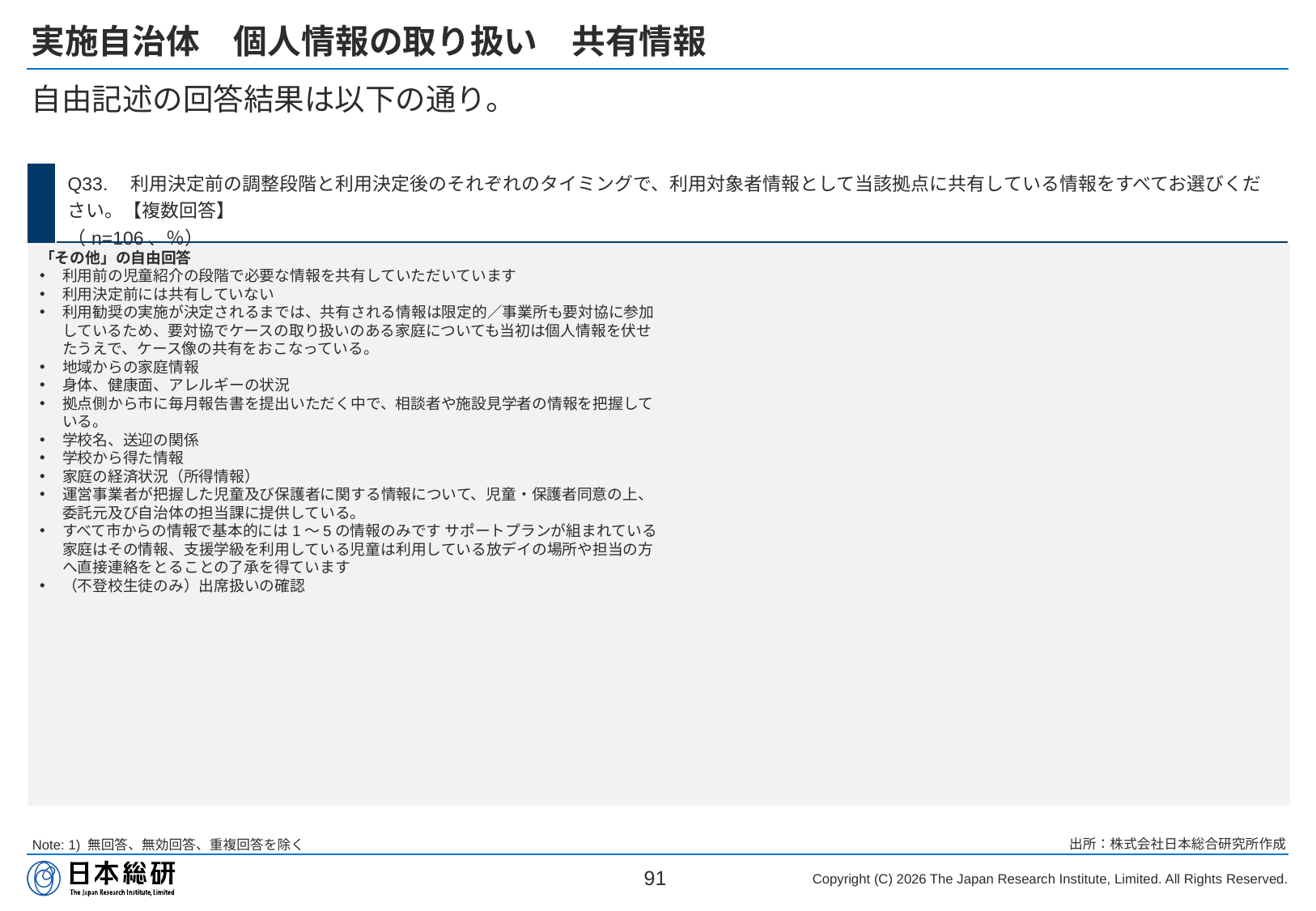

# 実施自治体　個人情報の取り扱い　共有情報
自由記述の回答結果は以下の通り。
|  | Q33.　利用決定前の調整段階と利用決定後のそれぞれのタイミングで、利用対象者情報として当該拠点に共有している情報をすべてお選びください。【複数回答】 （n=106、％） |
| --- | --- |
「その他」の自由回答
利用前の児童紹介の段階で必要な情報を共有していただいています
利用決定前には共有していない
利用勧奨の実施が決定されるまでは、共有される情報は限定的／事業所も要対協に参加しているため、要対協でケースの取り扱いのある家庭についても当初は個人情報を伏せたうえで、ケース像の共有をおこなっている。
地域からの家庭情報
身体、健康面、アレルギーの状況
拠点側から市に毎月報告書を提出いただく中で、相談者や施設見学者の情報を把握している。
学校名、送迎の関係
学校から得た情報
家庭の経済状況（所得情報）
運営事業者が把握した児童及び保護者に関する情報について、児童・保護者同意の上、委託元及び自治体の担当課に提供している。
すべて市からの情報で基本的には1～5の情報のみです サポートプランが組まれている家庭はその情報、支援学級を利用している児童は利用している放デイの場所や担当の方へ直接連絡をとることの了承を得ています
（不登校生徒のみ）出席扱いの確認

出所：株式会社日本総合研究所作成
Note: 1) 無回答、無効回答、重複回答を除く